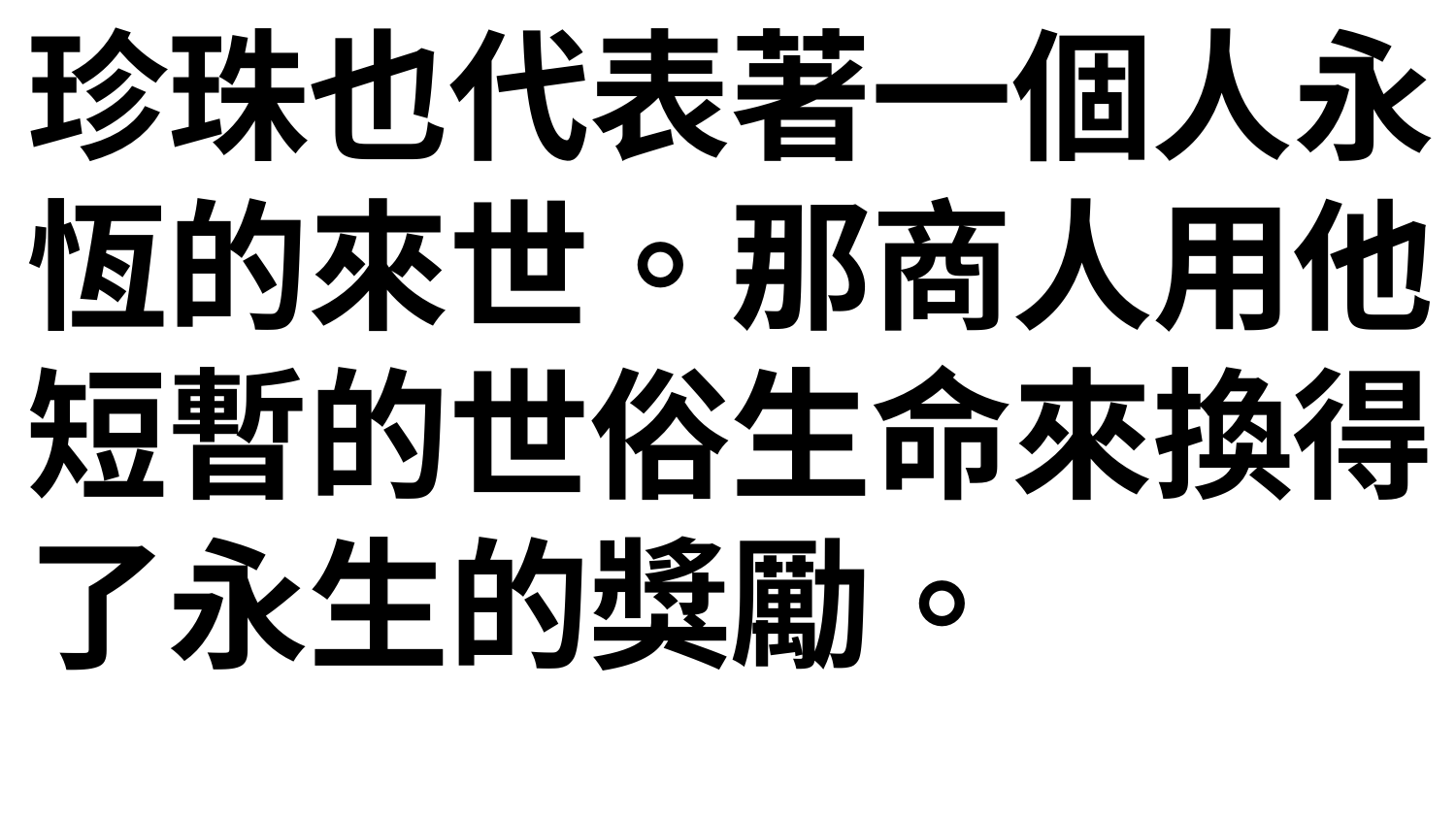

珍珠也代表著一個人永恆的來世。那商人用他短暫的世俗生命來換得了永生的獎勵。